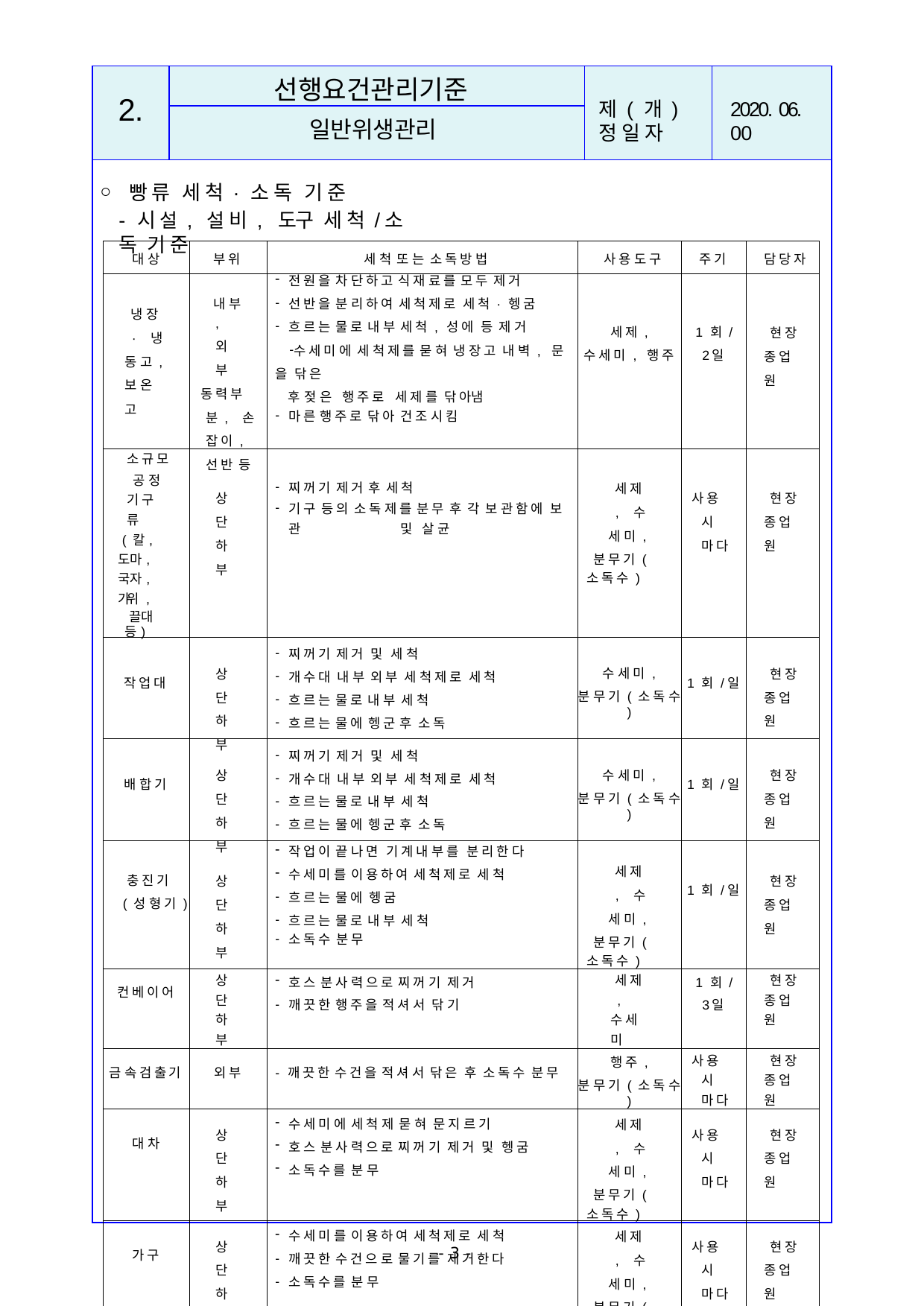

|  |  |  |  |
| --- | --- | --- | --- |
|  |  |  |  |
|  |  |  |  |
선행요건관리기준
2.
제 ( 개 ) 정 일 자
2020. 06. 00
일반위생관리
빵 류 세 척 · 소 독 기 준
- 시 설 , 설 비 , 도구 세 척 /소 독 기 준
| 대 상 | 부 위 | 세 척 또 는 소 독 방 법 | 사 용 도 구 | 주 기 | 담 당 자 |
| --- | --- | --- | --- | --- | --- |
| 냉 장 · 냉 동 고 , 보 온 고 | 내 부 , 외 부 동 력 부 분 , 손 잡 이 , 선 반 등 | 전 원 을 차 단 하 고 식 재 료 를 모 두 제 거 선 반 을 분 리 하 여 세 척 제 로 세 척 · 헹 굼 흐 르 는 물 로 내 부 세 척 , 성 에 등 제 거 수 세 미 에 세 척 제 를 묻 혀 냉 장 고 내 벽 , 문 을 닦 은 후 젖 은 행 주 로 세 제 를 닦 아냄 마 른 행 주 로 닦 아 건 조 시 킴 | 세 제 , 수 세 미 , 행 주 | 1 회 / 2일 | 현 장 종 업 원 |
| 소 규 모 공 정 기 구 류 ( 칼, 도마, 국자, 가위 , 끌대 등) | 상 단 하 부 | 찌 꺼 기 제 거 후 세 척 기 구 등 의 소 독 제 를 분 무 후 각 보 관 함 에 보 관 및 살 균 | 세 제 , 수 세 미 , 분 무 기 ( 소 독 수 ) | 사 용 시 마 다 | 현 장 종 업 원 |
| 작 업 대 | 상 단 하 부 | 찌 꺼 기 제 거 및 세 척 개 수 대 내 부 외 부 세 척 제 로 세 척 흐 르 는 물 로 내 부 세 척 흐 르 는 물 에 헹 군 후 소 독 | 수 세 미 , 분 무 기 ( 소 독 수 ) | 1 회 /일 | 현 장 종 업 원 |
| 배 합 기 | 상 단 하 부 | 찌 꺼 기 제 거 및 세 척 개 수 대 내 부 외 부 세 척 제 로 세 척 흐 르 는 물 로 내 부 세 척 흐 르 는 물 에 헹 군 후 소 독 | 수 세 미 , 분 무 기 ( 소 독 수 ) | 1 회 /일 | 현 장 종 업 원 |
| 충 진 기 ( 성 형 기 ) | 상 단 하 부 | 작 업 이 끝 나 면 기 계 내 부 를 분 리 한 다 수 세 미 를 이 용 하 여 세 척 제 로 세 척 흐 르 는 물 에 헹 굼 흐 르 는 물 로 내 부 세 척 소 독 수 분 무 | 세 제 , 수 세 미 , 분 무 기 ( 소 독 수 ) | 1 회 /일 | 현 장 종 업 원 |
| 컨 베 이 어 | 상 단 하 부 | 호 스 분 사 력 으 로 찌 꺼 기 제 거 깨 끗 한 행 주 을 적 셔 서 닦 기 | 세 제 , 수 세 미 | 1 회 / 3일 | 현 장 종 업 원 |
| 금 속 검 출 기 | 외 부 | - 깨 끗 한 수 건 을 적 셔 서 닦 은 후 소 독 수 분 무 | 행 주 , 분 무 기 ( 소 독 수 ) | 사 용 시 마 다 | 현 장 종 업 원 |
| 대 차 | 상 단 하 부 | 수 세 미 에 세 척 제 묻 혀 문 지 르 기 호 스 분 사 력 으 로 찌 꺼 기 제 거 및 헹 굼 소 독 수 를 분 무 | 세 제 , 수 세 미 , 분 무 기 ( 소 독 수 ) | 사 용 시 마 다 | 현 장 종 업 원 |
| 가 구 | 상 단 하 부 | 수 세 미 를 이 용 하 여 세 척 제 로 세 척 깨 끗 한 수 건 으 로 물 기 를 제 거 한 다 소 독 수 를 분 무 | 세 제 , 수 세 미 , 분 무 기 ( 소 독 수 ) | 사 용 시 마 다 | 현 장 종 업 원 |
| 에 어 커 튼 | 내 부 , 외 부 | 청 소 기 흡 인 력 으 로 먼 지 및 이 물 제 거 깨 끗 한 수 건 을 적 셔 서 닦 은 후 소 독 수 분 무 | 청 소 기 , 분 무 기 ( 소 독 수 ) | 사 용 시 마 다 | 현 장 종 업 원 |
- 3 -